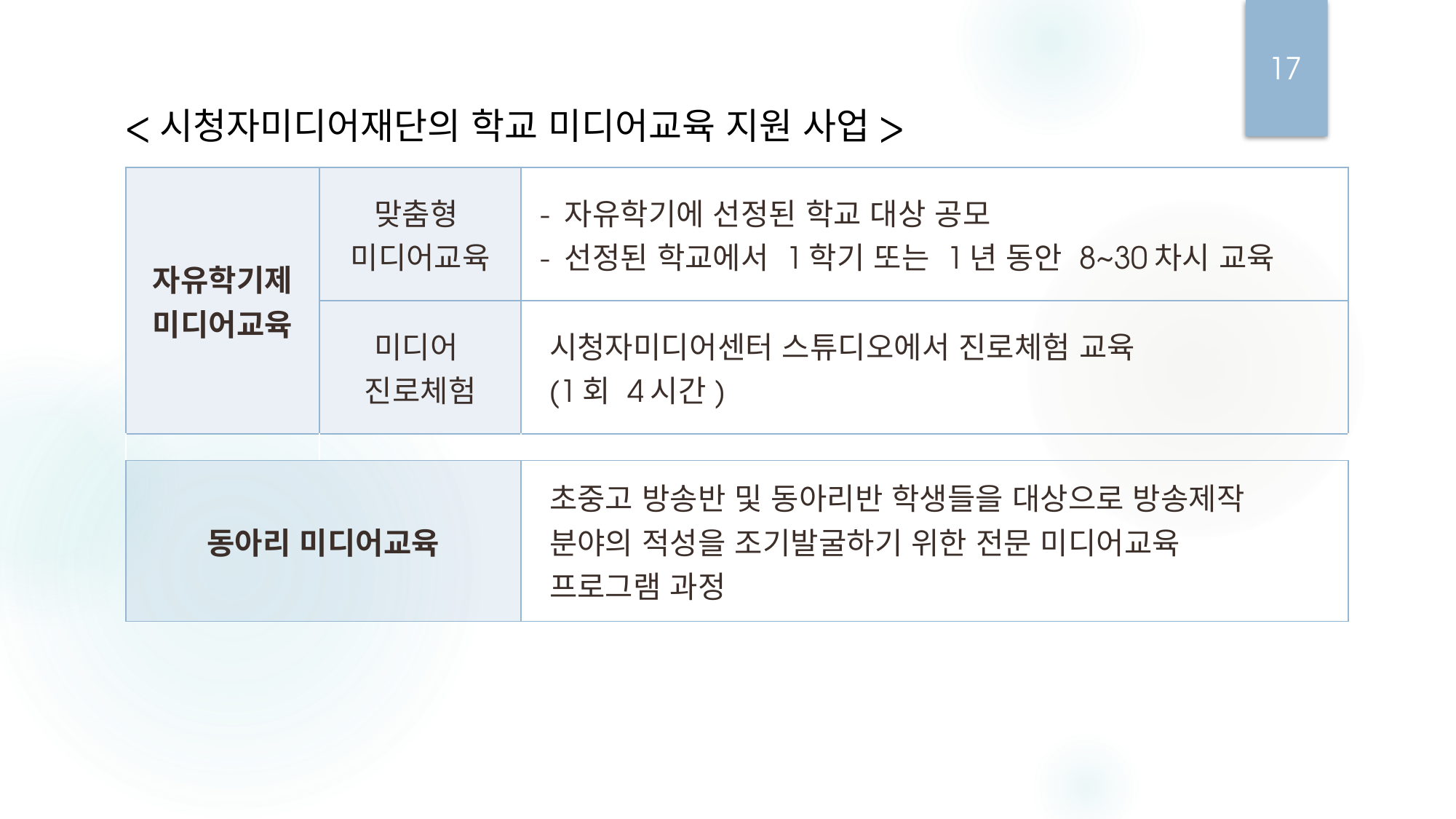

17
<시청자미디어재단의 학교 미디어교육 지원 사업>

| 자유학기제 미디어교육 | 맞춤형 미디어교육 | - 자유학기에 선정된 학교 대상 공모 - 선정된 학교에서 1학기 또는 1년 동안 8~30차시 교육 |
| --- | --- | --- |
|  | 미디어 진로체험 | 시청자미디어센터 스튜디오에서 진로체험 교육 (1회 4시간) |
|  |  |  |
| 동아리 미디어교육 |  | 초중고 방송반 및 동아리반 학생들을 대상으로 방송제작 분야의 적성을 조기발굴하기 위한 전문 미디어교육 프로그램 과정 |